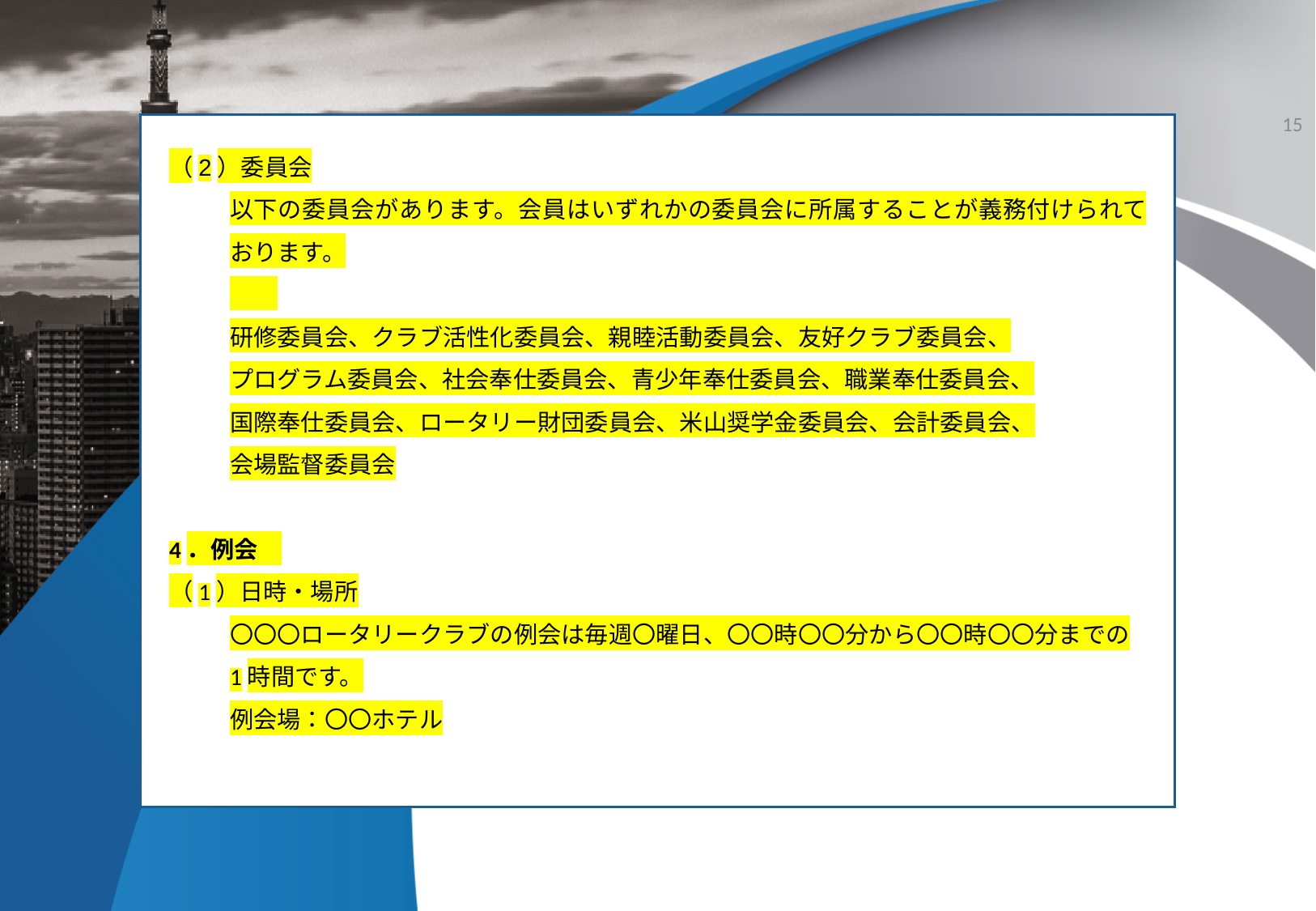

15
（2）委員会
以下の委員会があります。会員はいずれかの委員会に所属することが義務付けられております。

研修委員会、クラブ活性化委員会、親睦活動委員会、友好クラブ委員会、
プログラム委員会、社会奉仕委員会、青少年奉仕委員会、職業奉仕委員会、
国際奉仕委員会、ロータリー財団委員会、米山奨学金委員会、会計委員会、
会場監督委員会

4．例会
（1）日時・場所
〇〇〇ロータリークラブの例会は毎週〇曜日、〇〇時〇〇分から〇〇時〇〇分までの
1時間です。
例会場：〇〇ホテル